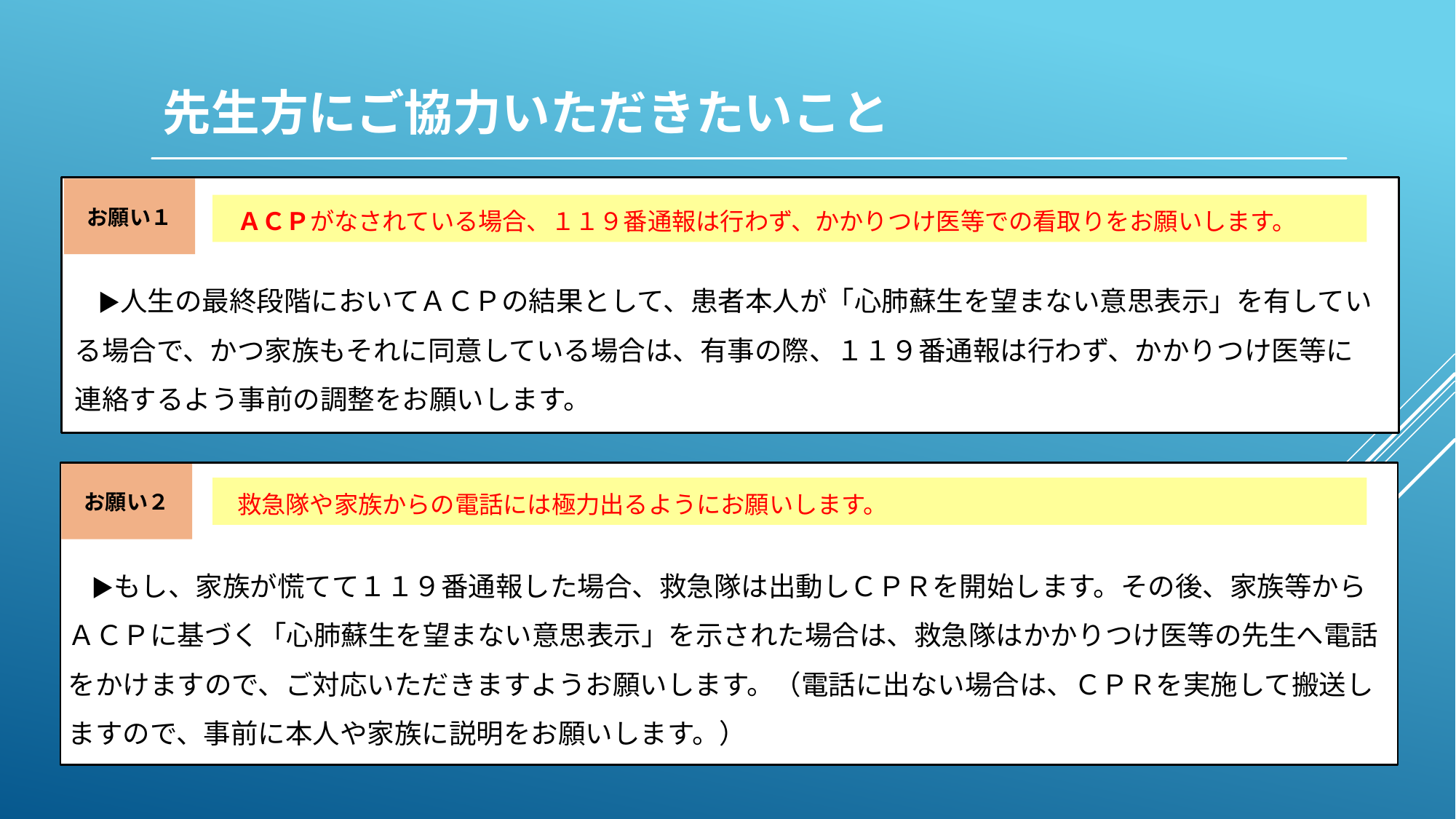

# 先生方にご協力いただきたいこと

お願い１
 ＡＣＰがなされている場合、１１９番通報は行わず、かかりつけ医等での看取りをお願いします。
　▶人生の最終段階においてＡＣＰの結果として、患者本人が「心肺蘇生を望まない意思表示」を有している場合で、かつ家族もそれに同意している場合は、有事の際、１１９番通報は行わず、かかりつけ医等に連絡するよう事前の調整をお願いします。

お願い２
 救急隊や家族からの電話には極力出るようにお願いします。
　▶もし、家族が慌てて１１９番通報した場合、救急隊は出動しＣＰＲを開始します。その後、家族等からＡＣＰに基づく「心肺蘇生を望まない意思表示」を示された場合は、救急隊はかかりつけ医等の先生へ電話をかけますので、ご対応いただきますようお願いします。（電話に出ない場合は、ＣＰＲを実施して搬送しますので、事前に本人や家族に説明をお願いします。）